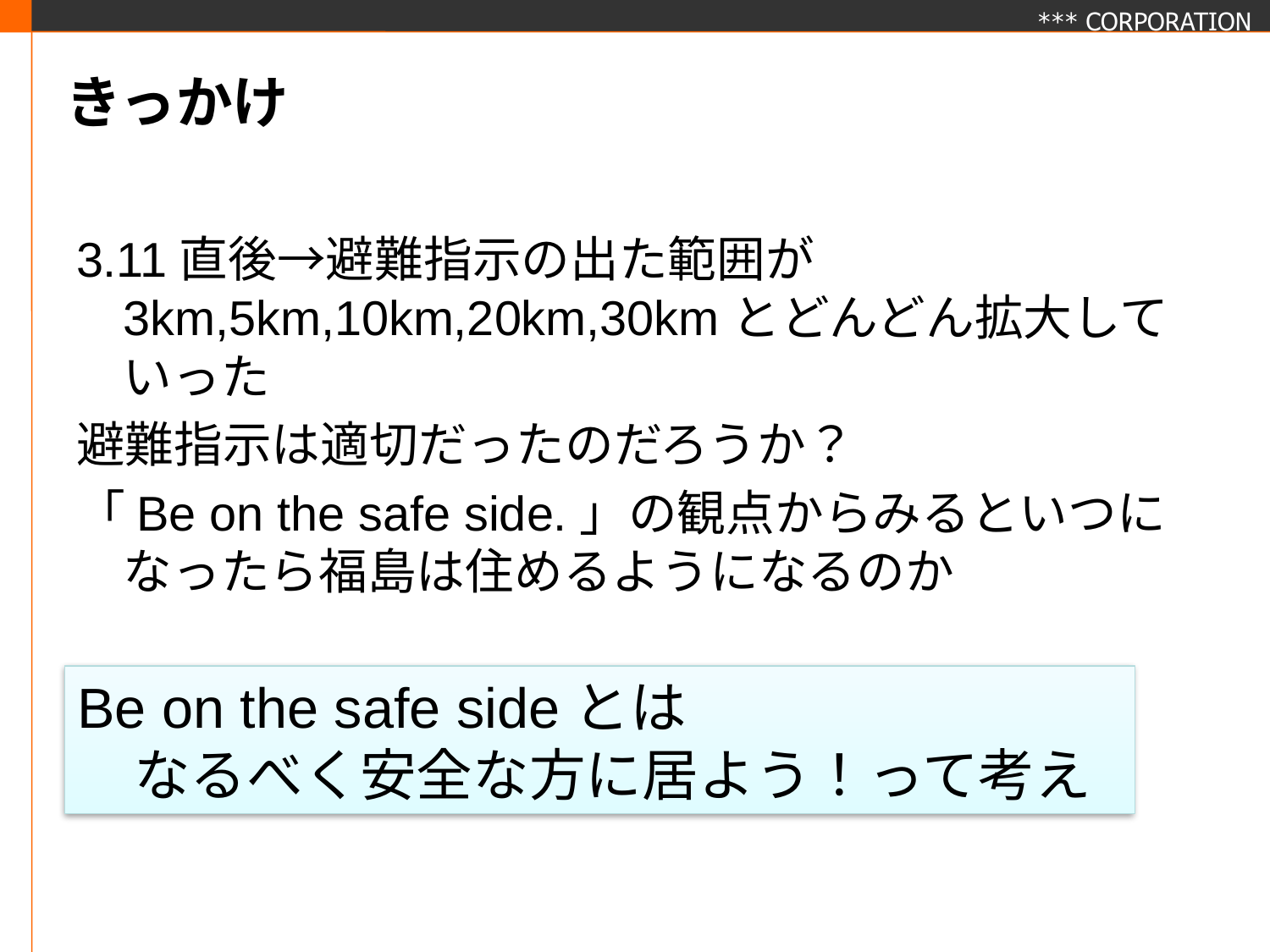

# きっかけ
3.11直後→避難指示の出た範囲が3km,5km,10km,20km,30kmとどんどん拡大していった
避難指示は適切だったのだろうか？
「Be on the safe side.」の観点からみるといつになったら福島は住めるようになるのか
Be on the safe sideとは
　なるべく安全な方に居よう！って考え